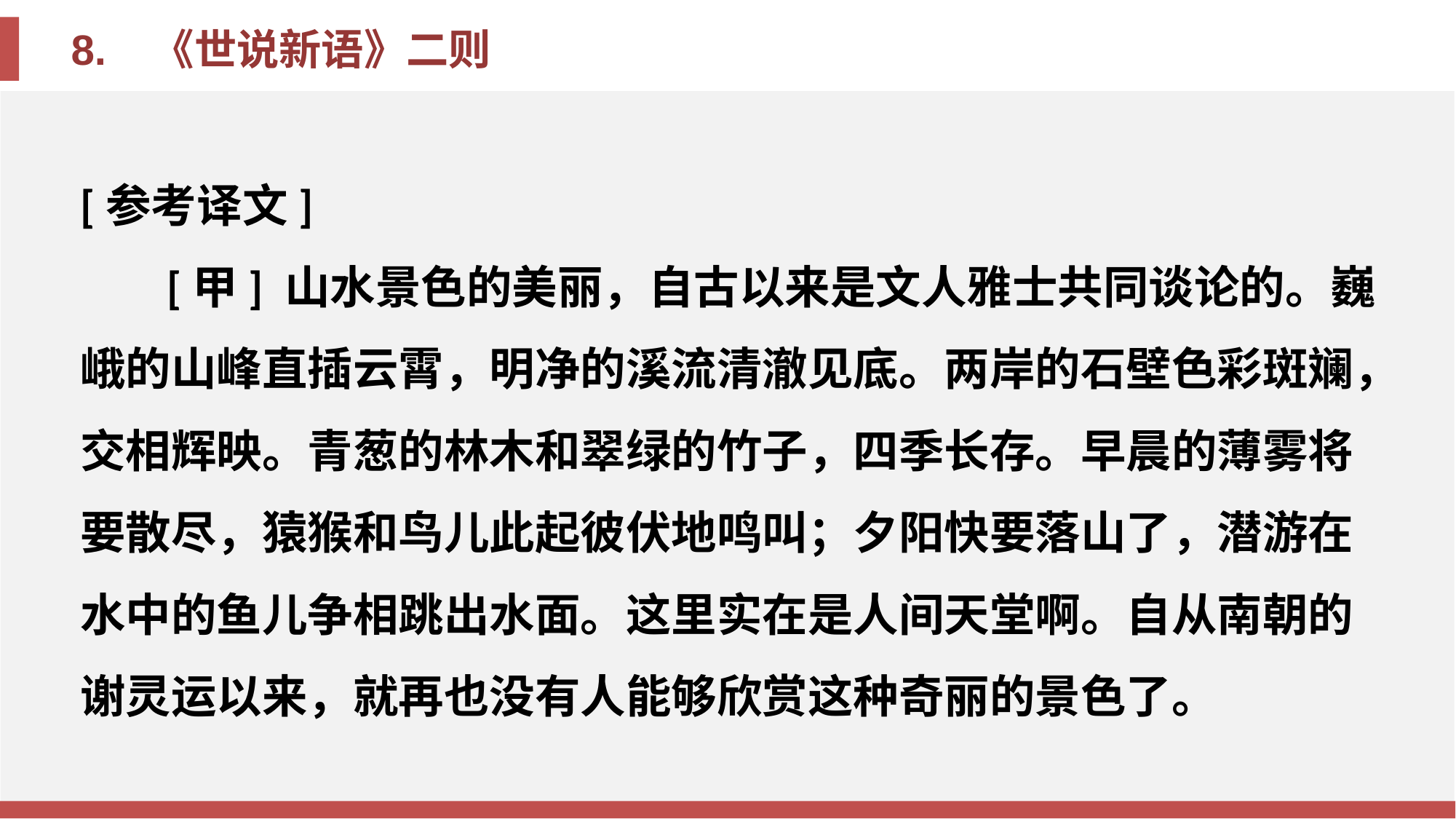

[参考译文]
[甲] 山水景色的美丽，自古以来是文人雅士共同谈论的。巍峨的山峰直插云霄，明净的溪流清澈见底。两岸的石壁色彩斑斓，交相辉映。青葱的林木和翠绿的竹子，四季长存。早晨的薄雾将要散尽，猿猴和鸟儿此起彼伏地鸣叫；夕阳快要落山了，潜游在水中的鱼儿争相跳出水面。这里实在是人间天堂啊。自从南朝的谢灵运以来，就再也没有人能够欣赏这种奇丽的景色了。